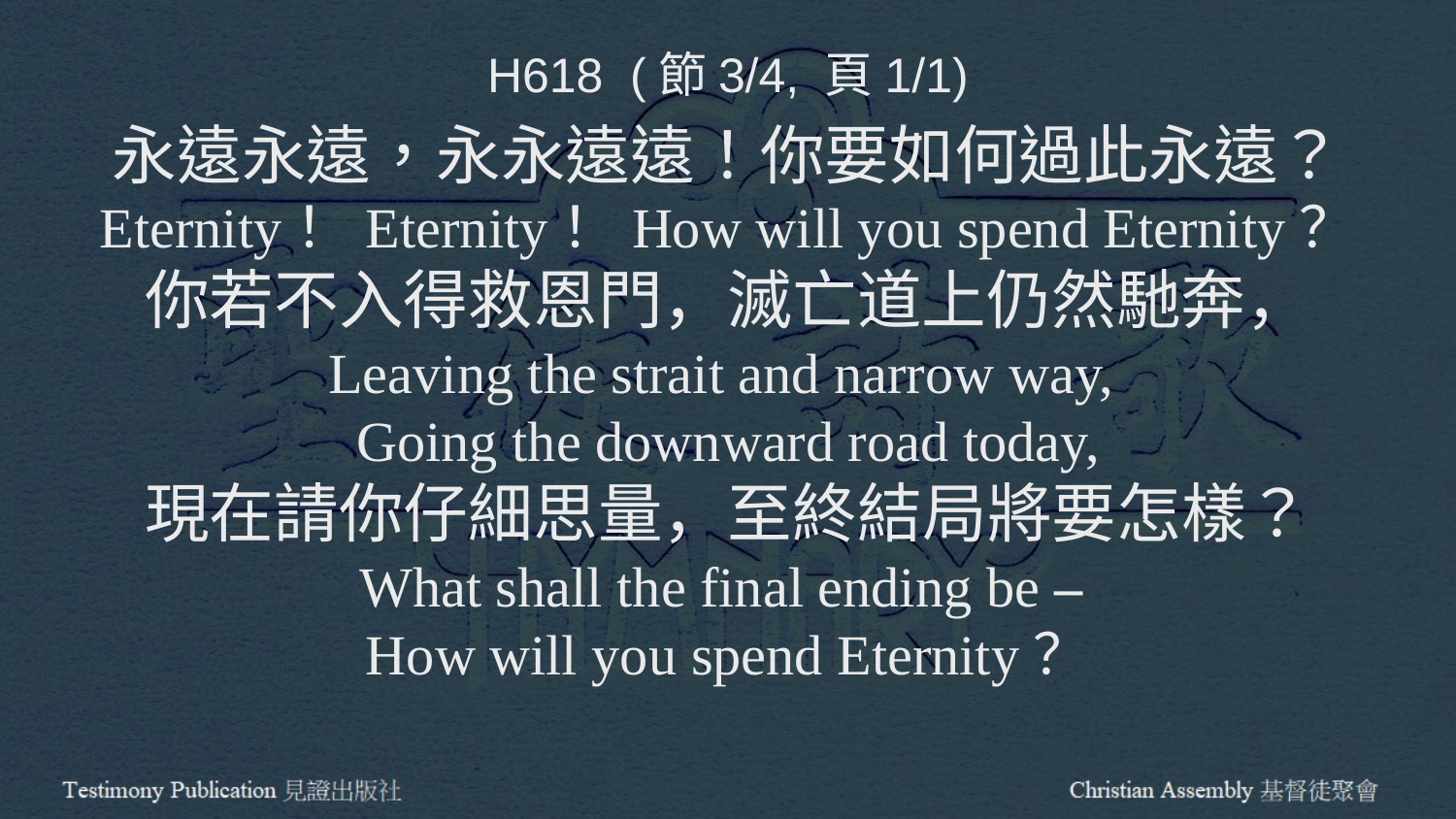

H618  (節3/4, 頁1/1)
永遠永遠，永永遠遠！你要如何過此永遠？
Eternity！Eternity！How will you spend Eternity？
你若不入得救恩門，滅亡道上仍然馳奔，
Leaving the strait and narrow way,
Going the downward road today,
現在請你仔細思量，至終結局將要怎樣？
What shall the final ending be –
How will you spend Eternity？